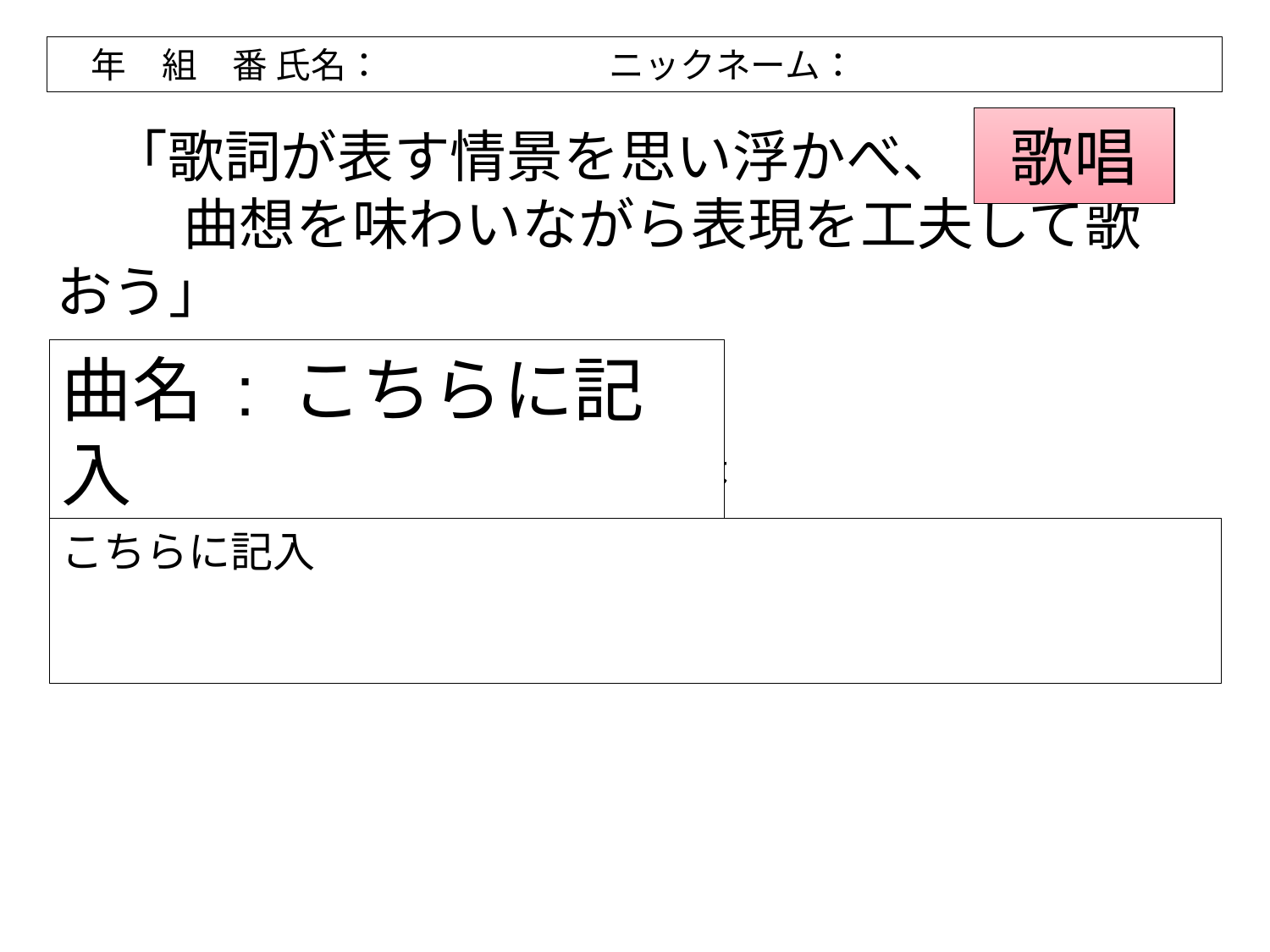

年　組　番 氏名：　　　　　　  ニックネーム：
曲名 : こちらに記入
こちらに記入